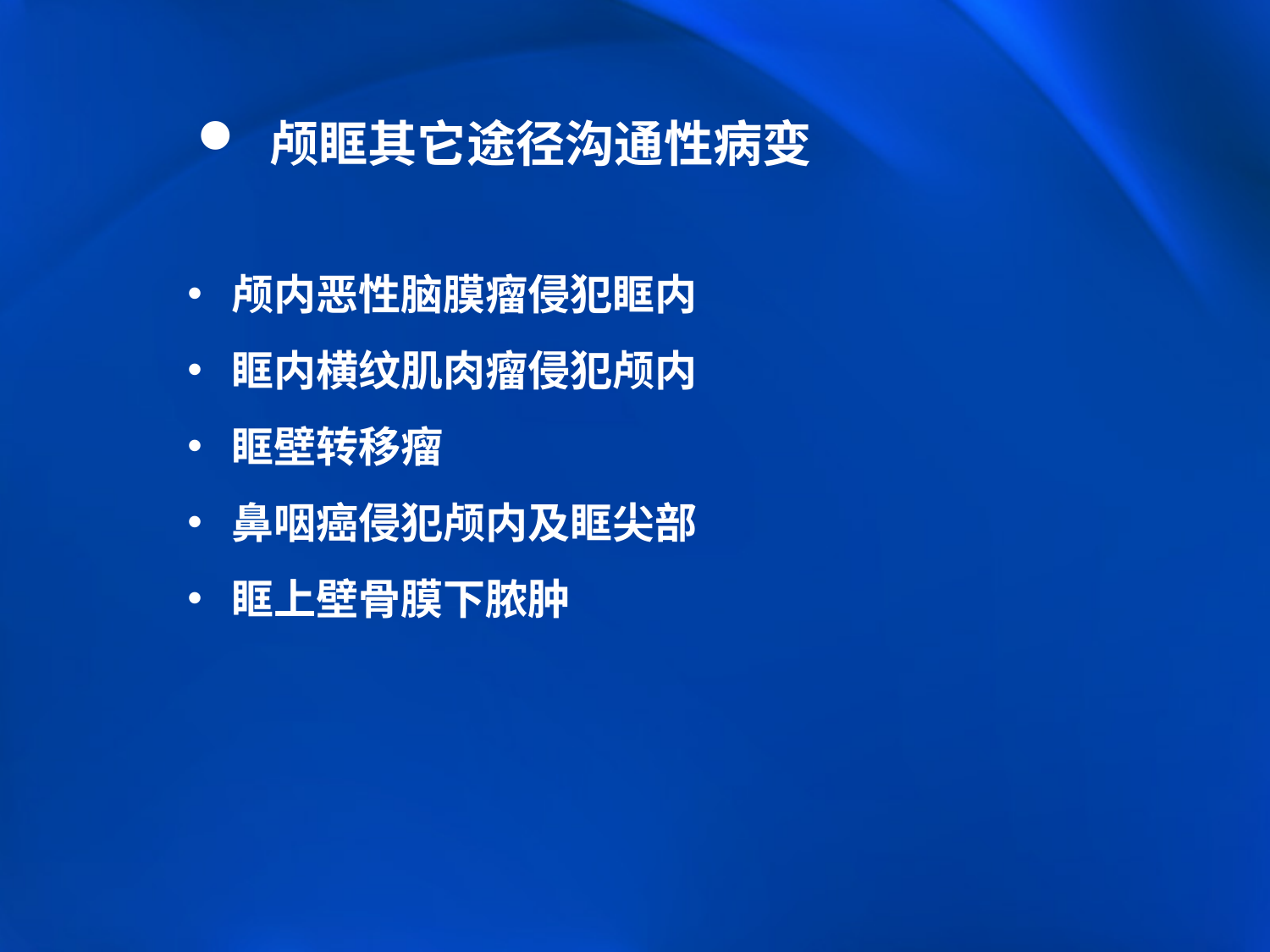

颅眶其它途径沟通性病变
  颅内恶性脑膜瘤侵犯眶内
  眶内横纹肌肉瘤侵犯颅内
  眶壁转移瘤
  鼻咽癌侵犯颅内及眶尖部
  眶上壁骨膜下脓肿